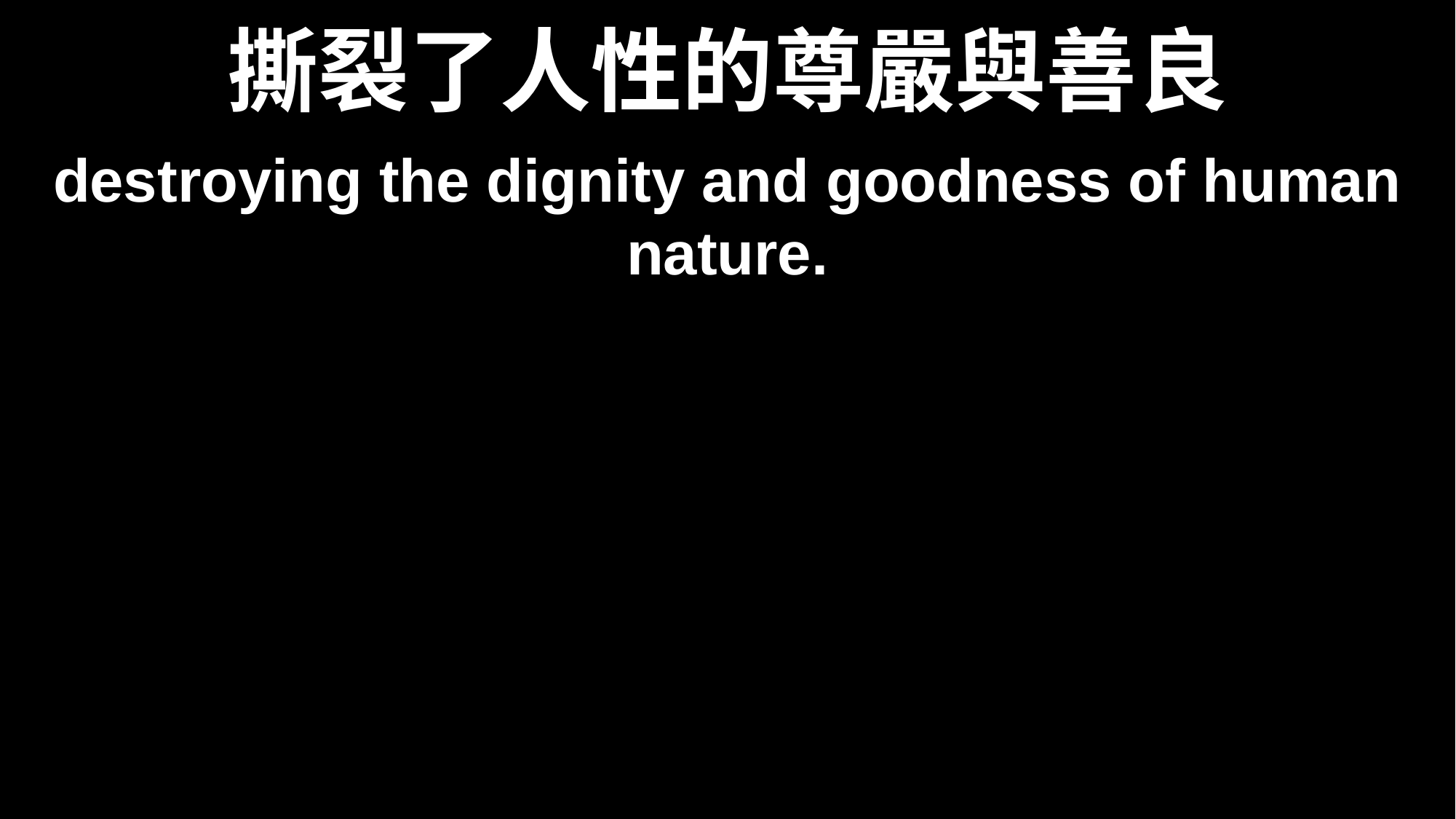

# 撕裂了人性的尊嚴與善良
destroying the dignity and goodness of human nature.